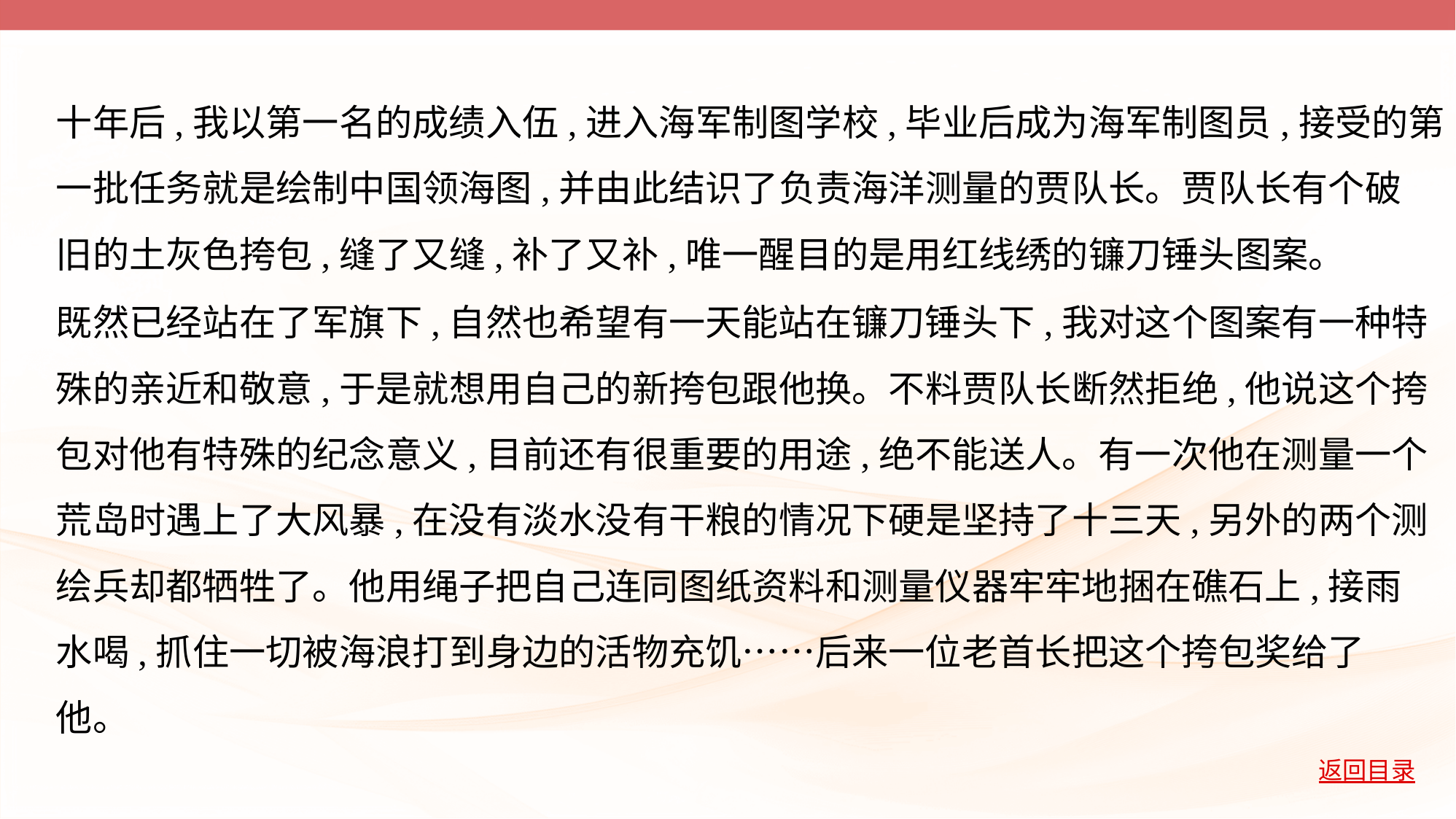

十年后,我以第一名的成绩入伍,进入海军制图学校,毕业后成为海军制图员,接受的第
一批任务就是绘制中国领海图,并由此结识了负责海洋测量的贾队长。贾队长有个破
旧的土灰色挎包,缝了又缝,补了又补,唯一醒目的是用红线绣的镰刀锤头图案。
既然已经站在了军旗下,自然也希望有一天能站在镰刀锤头下,我对这个图案有一种特
殊的亲近和敬意,于是就想用自己的新挎包跟他换。不料贾队长断然拒绝,他说这个挎
包对他有特殊的纪念意义,目前还有很重要的用途,绝不能送人。有一次他在测量一个
荒岛时遇上了大风暴,在没有淡水没有干粮的情况下硬是坚持了十三天,另外的两个测
绘兵却都牺牲了。他用绳子把自己连同图纸资料和测量仪器牢牢地捆在礁石上,接雨
水喝,抓住一切被海浪打到身边的活物充饥……后来一位老首长把这个挎包奖给了
他。